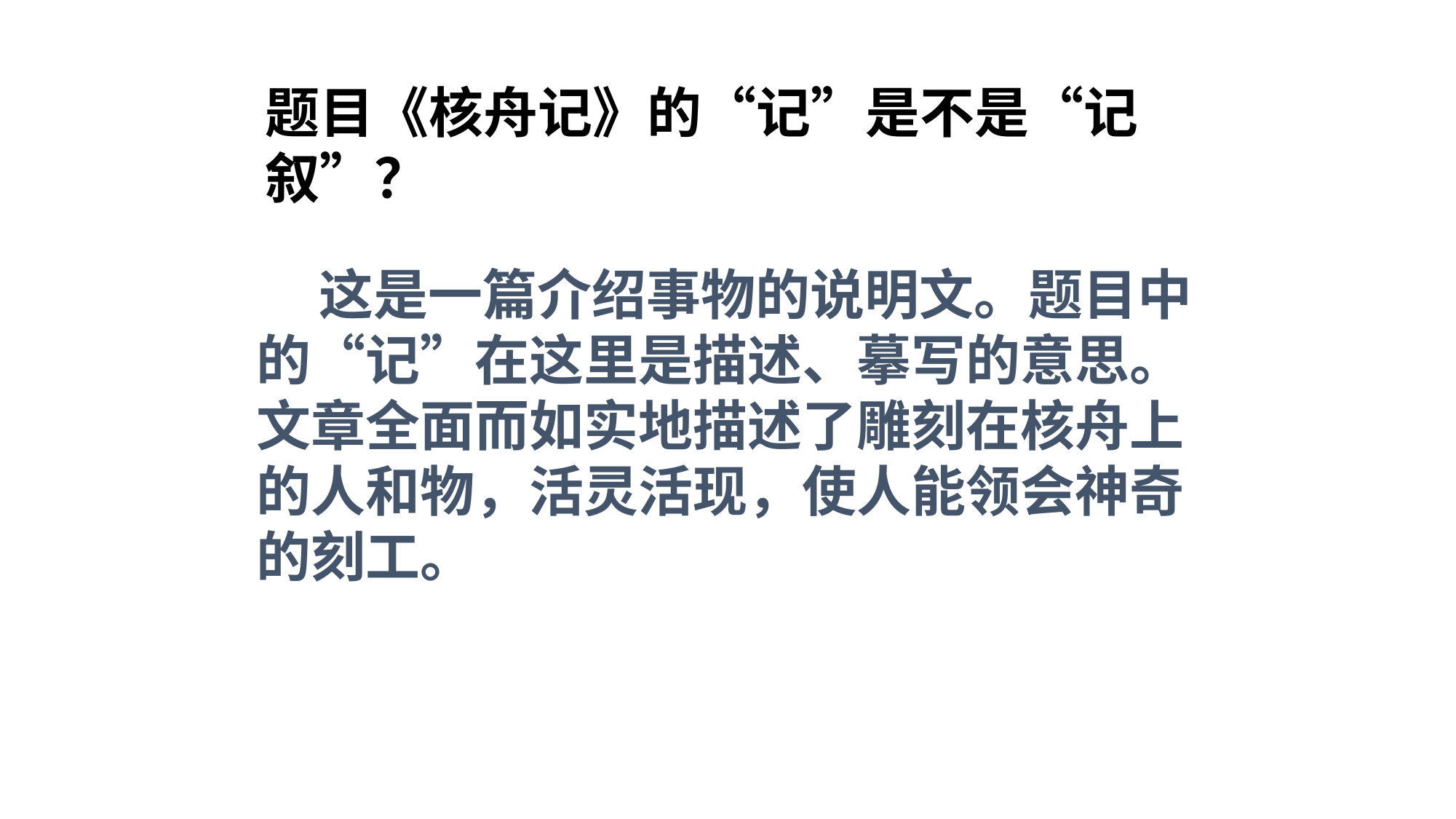

题目《核舟记》的“记”是不是“记叙”？
    这是一篇介绍事物的说明文。题目中的“记”在这里是描述、摹写的意思。文章全面而如实地描述了雕刻在核舟上的人和物，活灵活现，使人能领会神奇的刻工。